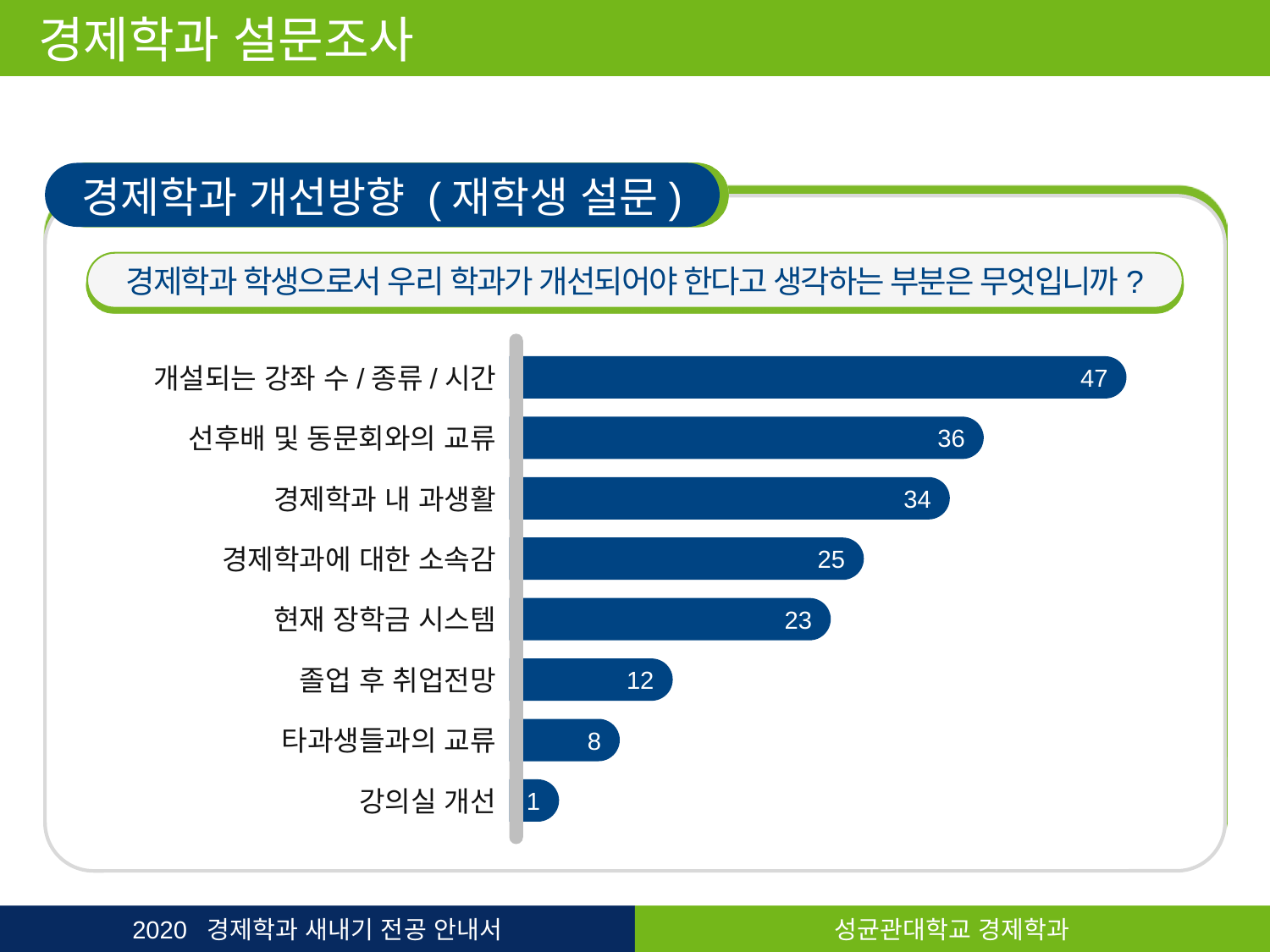

경제학과 설문조사
47
경제학과 개선방향 (재학생 설문)

36
경제학과 학생으로서 우리 학과가 개선되어야 한다고 생각하는 부분은 무엇입니까?
34

개설되는 강좌 수/종류/시간
25
선후배 및 동문회와의 교류
23
경제학과 내 과생활
경제학과에 대한 소속감
12
현재 장학금 시스템
졸업 후 취업전망
8
타과생들과의 교류
1
강의실 개선